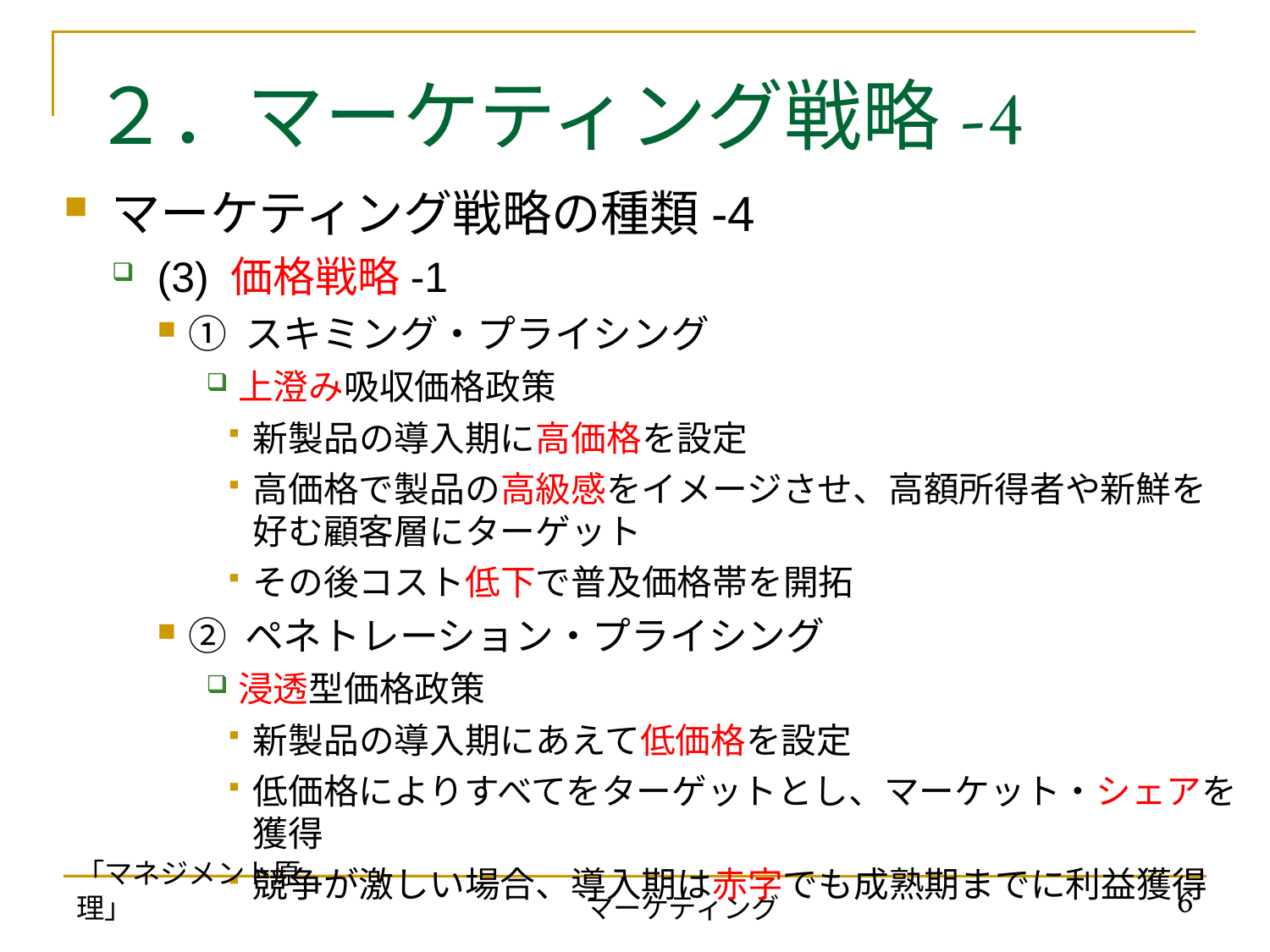

# ２．マーケティング戦略-4
マーケティング戦略の種類-4
(3) 価格戦略-1
① スキミング・プライシング
上澄み吸収価格政策
新製品の導入期に高価格を設定
高価格で製品の高級感をイメージさせ、高額所得者や新鮮を
好む顧客層にターゲット
その後コスト低下で普及価格帯を開拓
② ペネトレーション・プライシング
浸透型価格政策
新製品の導入期にあえて低価格を設定
低価格によりすべてをターゲットとし、マーケット・シェアを獲得
競争が激しい場合、導入期は赤字でも成熟期までに利益獲得
「マネジメント原理」
6
マーケティング